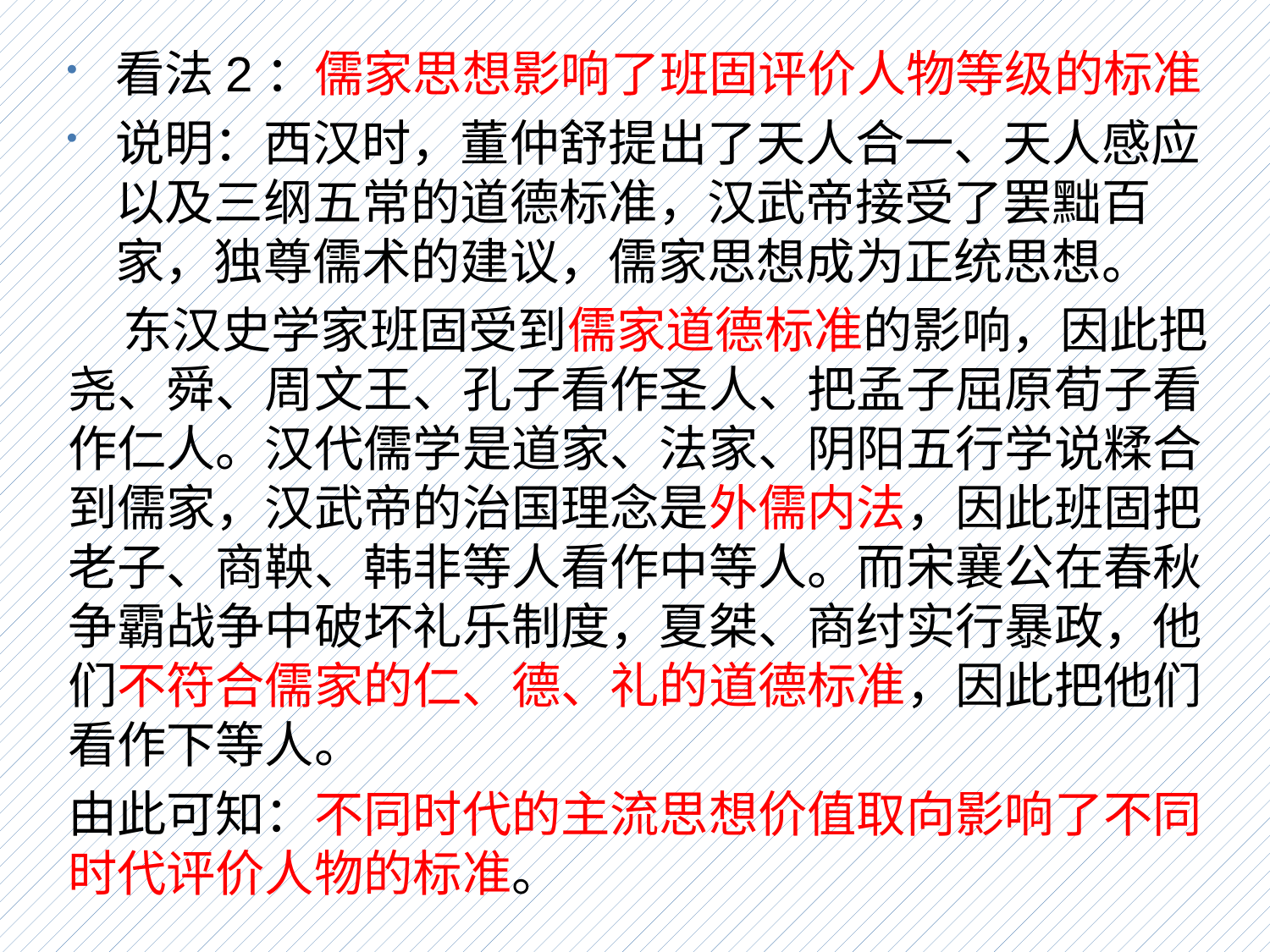

看法2：儒家思想影响了班固评价人物等级的标准
说明：西汉时，董仲舒提出了天人合一、天人感应以及三纲五常的道德标准，汉武帝接受了罢黜百家，独尊儒术的建议，儒家思想成为正统思想。
    东汉史学家班固受到儒家道德标准的影响，因此把尧、舜、周文王、孔子看作圣人、把孟子屈原荀子看作仁人。汉代儒学是道家、法家、阴阳五行学说糅合到儒家，汉武帝的治国理念是外儒内法，因此班固把老子、商鞅、韩非等人看作中等人。而宋襄公在春秋争霸战争中破坏礼乐制度，夏桀、商纣实行暴政，他们不符合儒家的仁、德、礼的道德标准，因此把他们看作下等人。
由此可知：不同时代的主流思想价值取向影响了不同时代评价人物的标准。